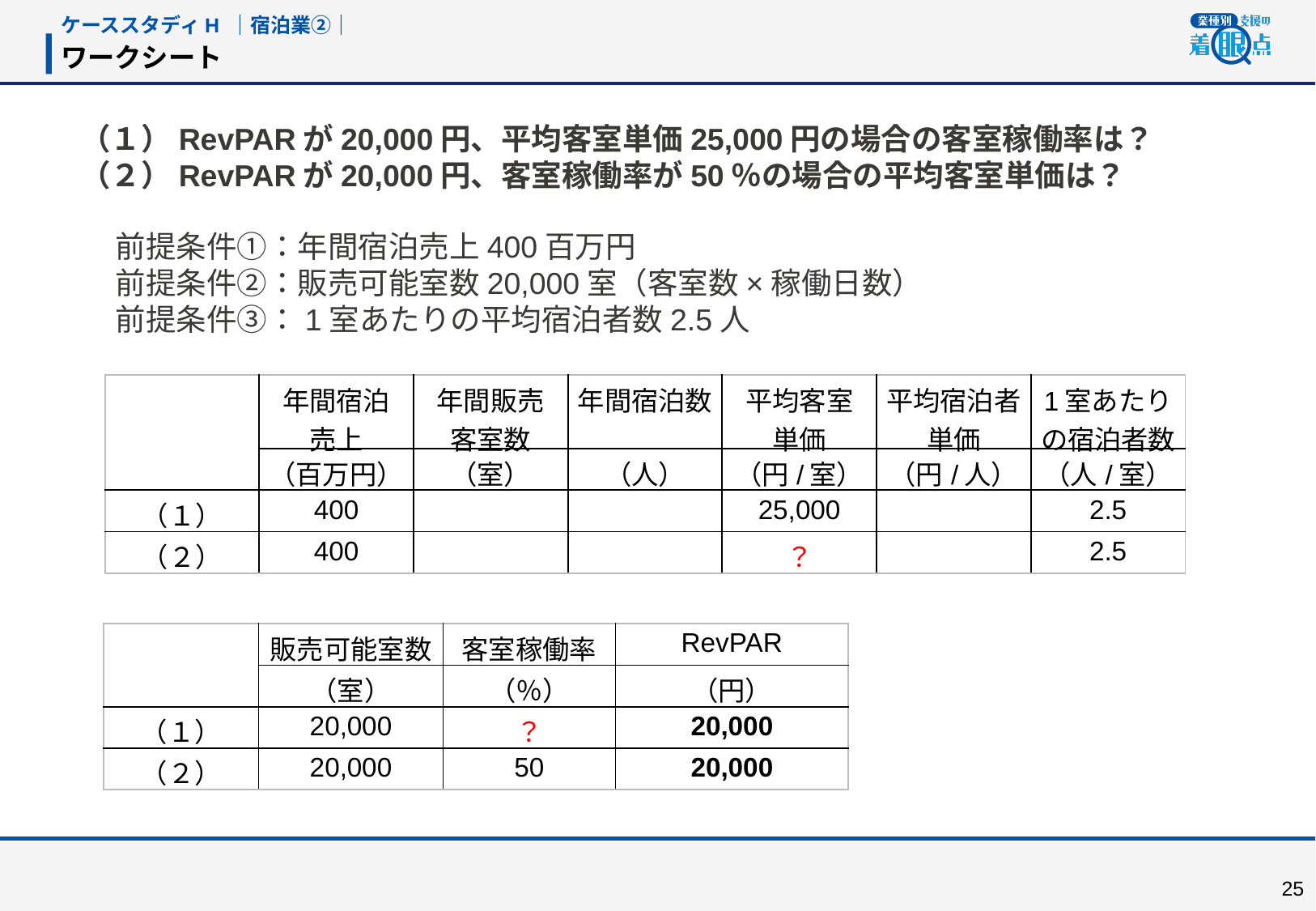

ケーススタディH ｜宿泊業②｜
ワークシート
（１）RevPARが20,000円、平均客室単価25,000円の場合の客室稼働率は？ （２）RevPARが20,000円、客室稼働率が50％の場合の平均客室単価は？
前提条件①：年間宿泊売上400百万円
前提条件②：販売可能室数20,000室（客室数×稼働日数）
前提条件③：1室あたりの平均宿泊者数2.5人
|  | 年間宿泊 売上 | 年間販売 客室数 | 年間宿泊数 | 平均客室 単価 | 平均宿泊者単価 | 1室あたりの宿泊者数 |
| --- | --- | --- | --- | --- | --- | --- |
|  | （百万円） | （室） | （人） | （円/室） | （円/人） | （人/室） |
| （１） | 400 |  |  | 25,000 |  | 2.5 |
| （２） | 400 |  |  | ？ |  | 2.5 |
|  | 販売可能室数 | 客室稼働率 | RevPAR |
| --- | --- | --- | --- |
|  | （室） | （％） | （円） |
| （１） | 20,000 | ？ | 20,000 |
| （２） | 20,000 | 50 | 20,000 |
25